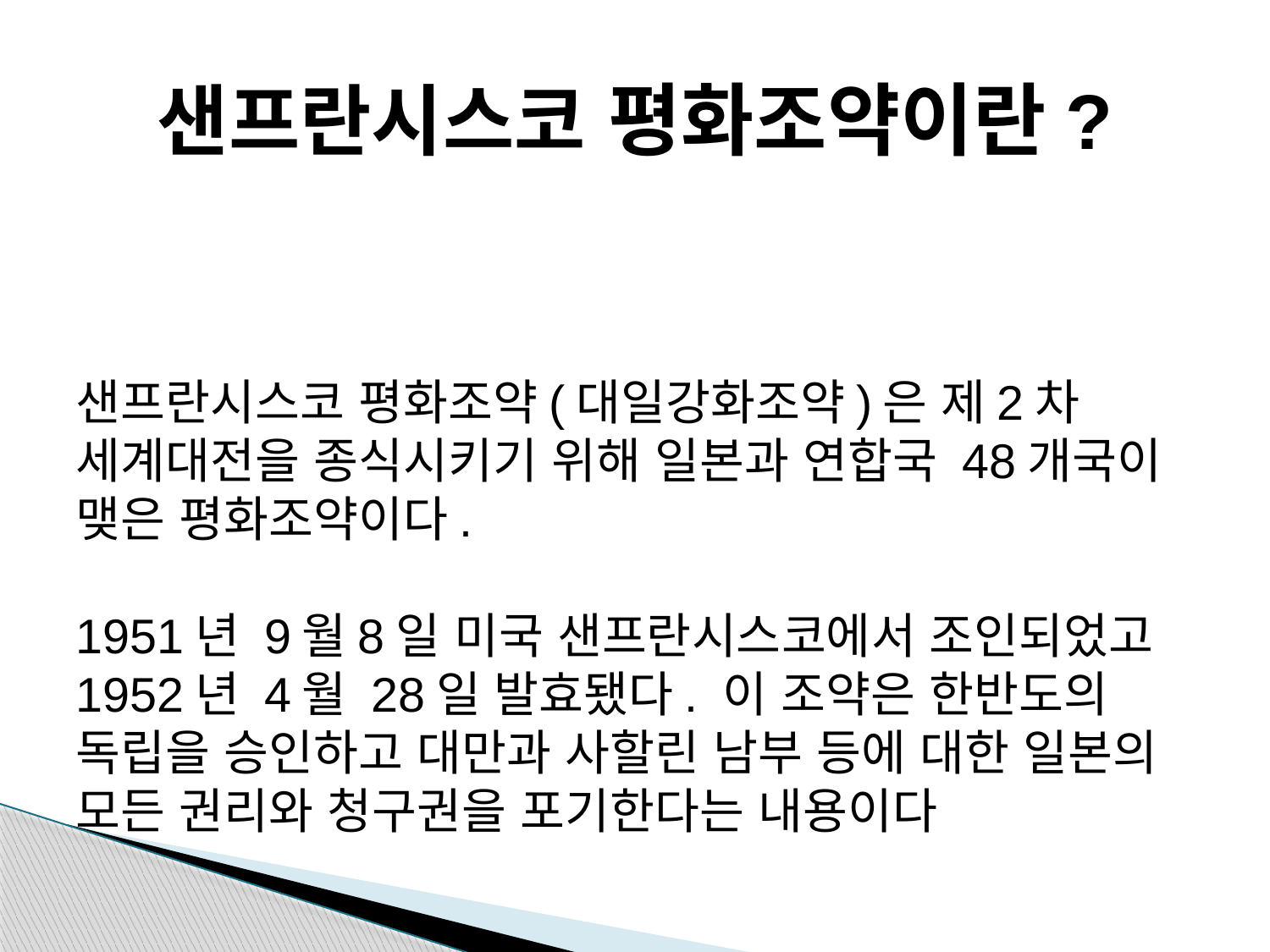

# 샌프란시스코 평화조약이란?

샌프란시스코 평화조약(대일강화조약)은 제2차 세계대전을 종식시키기 위해 일본과 연합국 48개국이 맺은 평화조약이다.
1951년 9월8일 미국 샌프란시스코에서 조인되었고 1952년 4월 28일 발효됐다. 이 조약은 한반도의 독립을 승인하고 대만과 사할린 남부 등에 대한 일본의 모든 권리와 청구권을 포기한다는 내용이다